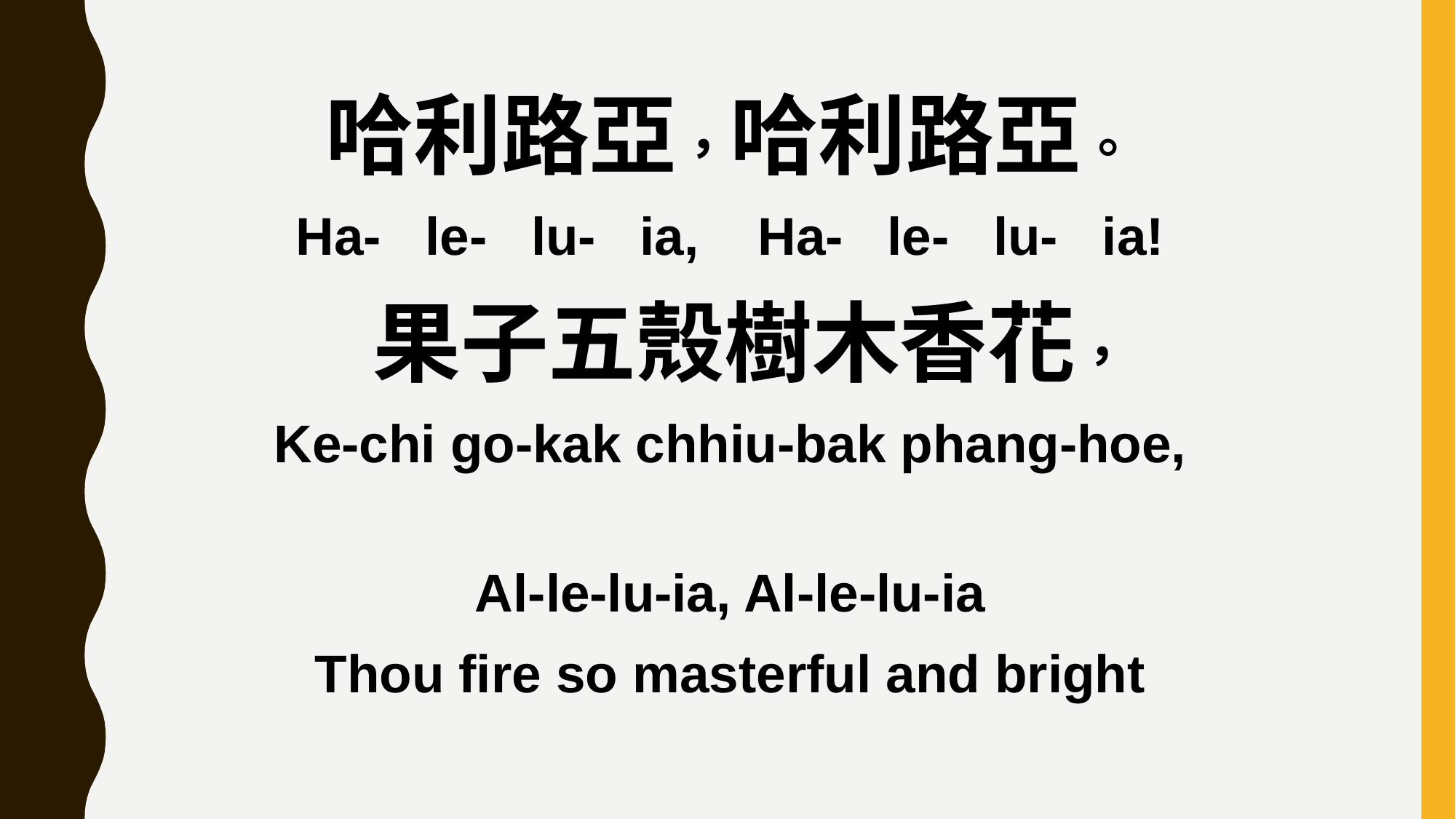

哈利路亞，哈利路亞。
Ha-   le-   lu-   ia,    Ha-   le-   lu-   ia!
 果子五殼樹木香花，
Ke-chi go-kak chhiu-bak phang-hoe,

Al-le-lu-ia, Al-le-lu-ia
Thou fire so masterful and bright